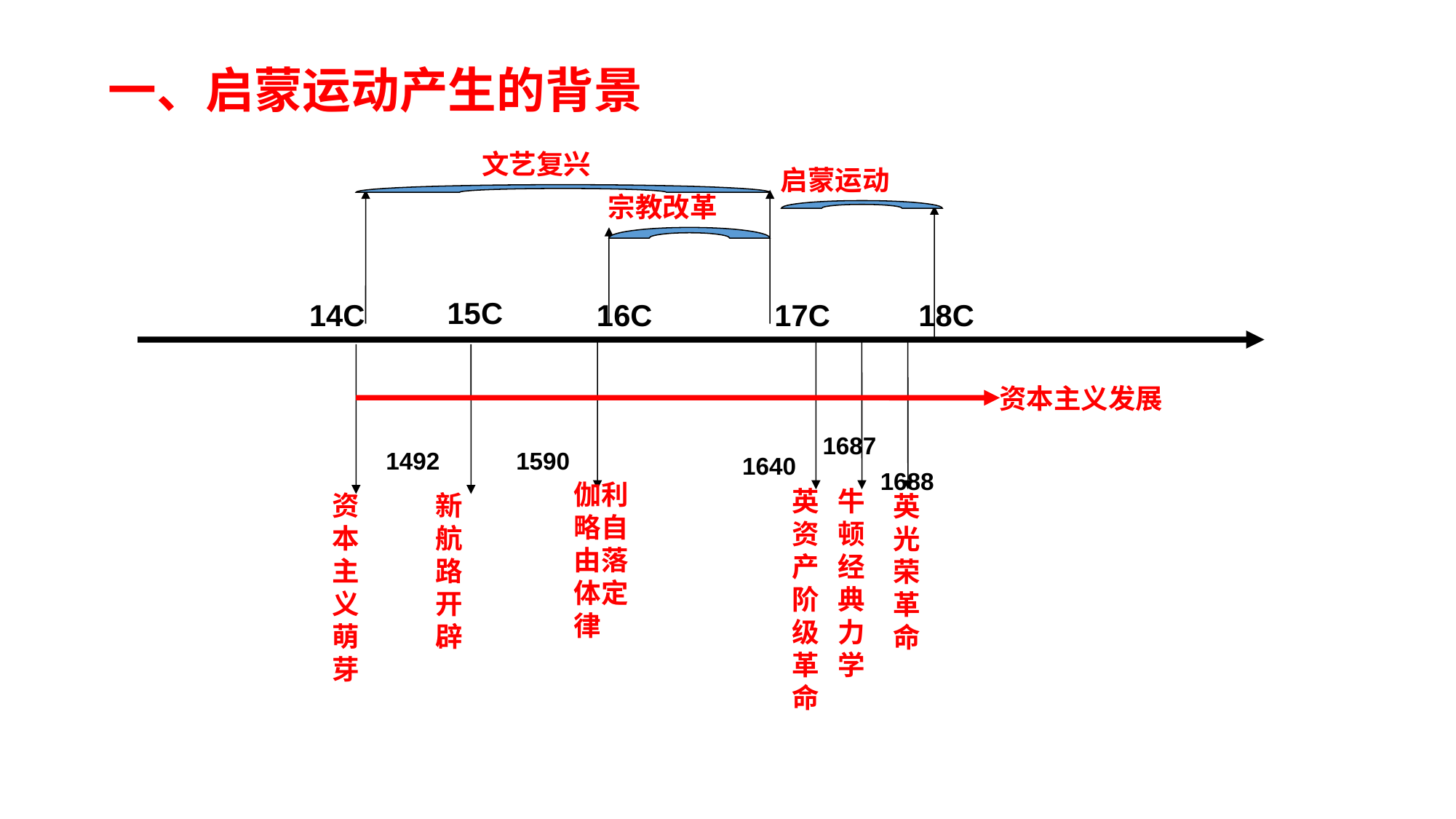

一、启蒙运动产生的背景

文艺复兴

宗教改革

启蒙运动

15C
14C
16C
17C
18C

1687
1590
伽利略自由落体定律
牛顿经典力学

1640
1688
英资产阶级革命
英光荣革命

资本主义萌芽

1492
新航路开辟
资本主义发展